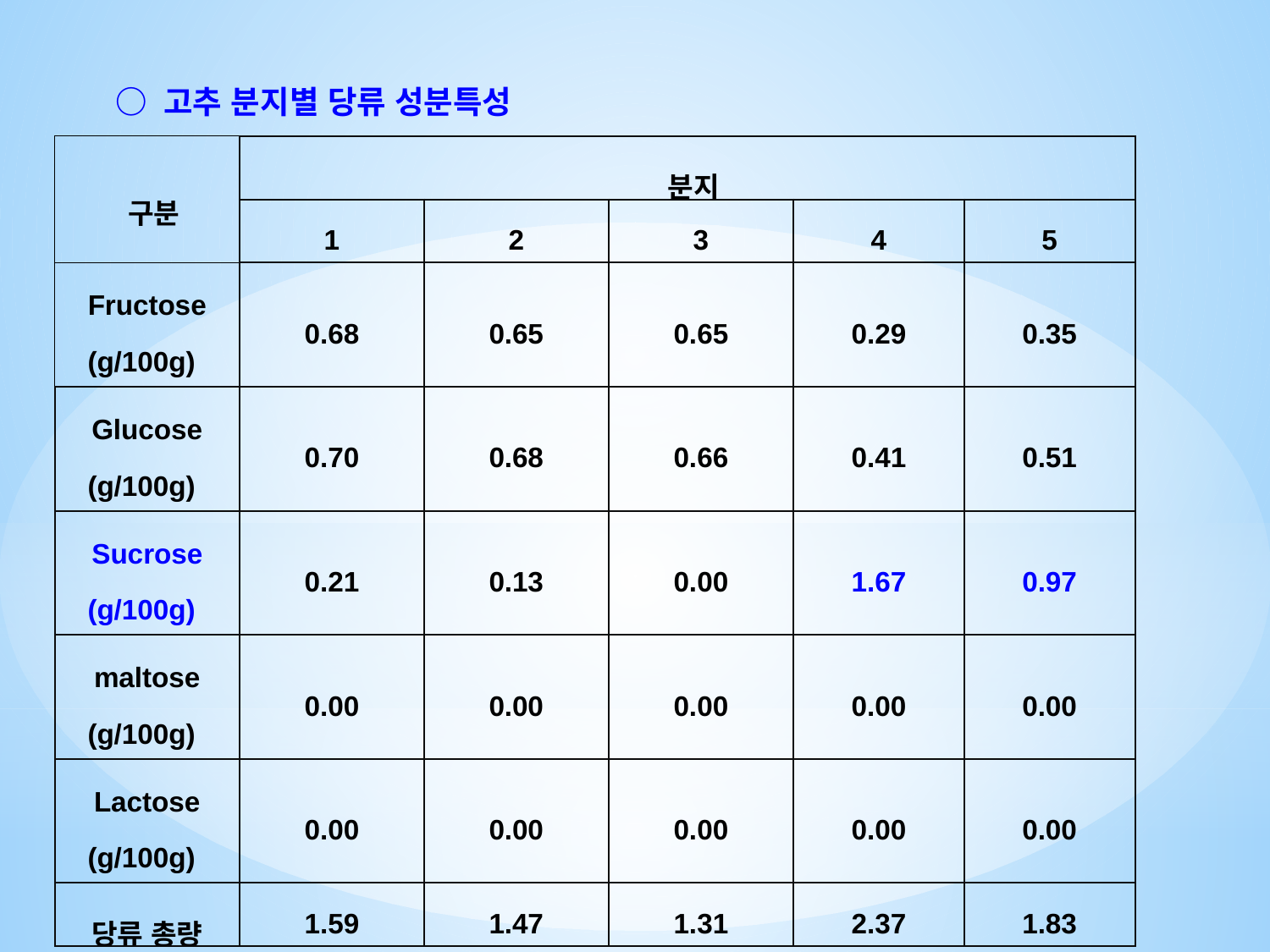

○ 고추 분지별 당류 성분특성
| 구분 | 분지 |  |  |  |  |
| --- | --- | --- | --- | --- | --- |
|  | 1 | 2 | 3 | 4 | 5 |
| Fructose (g/100g) | 0.68 | 0.65 | 0.65 | 0.29 | 0.35 |
| Glucose (g/100g) | 0.70 | 0.68 | 0.66 | 0.41 | 0.51 |
| Sucrose (g/100g) | 0.21 | 0.13 | 0.00 | 1.67 | 0.97 |
| maltose (g/100g) | 0.00 | 0.00 | 0.00 | 0.00 | 0.00 |
| Lactose (g/100g) | 0.00 | 0.00 | 0.00 | 0.00 | 0.00 |
| 당류 총량 | 1.59 | 1.47 | 1.31 | 2.37 | 1.83 |